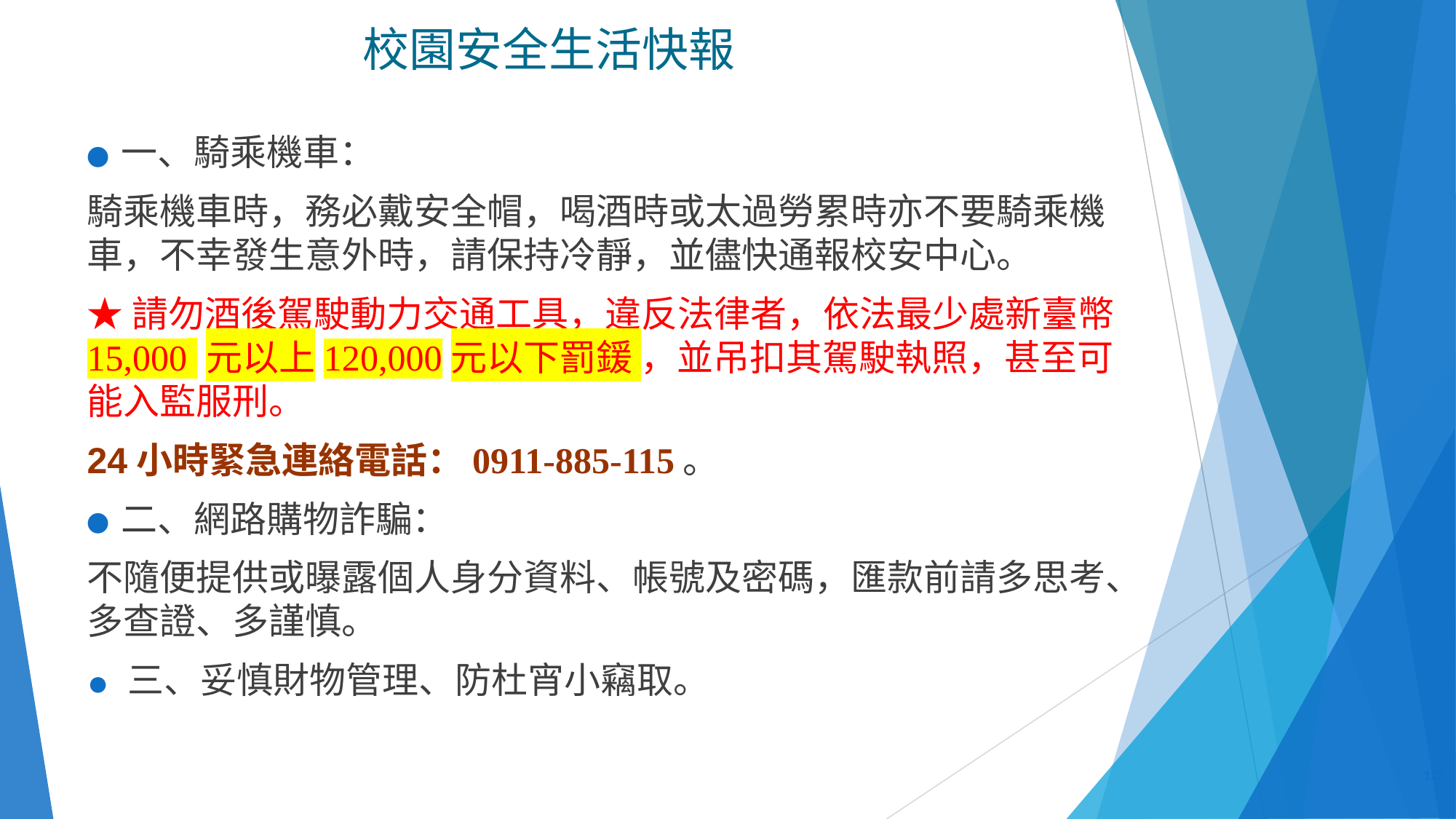

# 校園安全生活快報
一、騎乘機車：
騎乘機車時，務必戴安全帽，喝酒時或太過勞累時亦不要騎乘機車，不幸發生意外時，請保持冷靜，並儘快通報校安中心。
★請勿酒後駕駛動力交通工具，違反法律者，依法最少處新臺幣 15,000 元以上120,000元以下罰鍰 ，並吊扣其駕駛執照，甚至可能入監服刑。
24小時緊急連絡電話：0911-885-115。
二、網路購物詐騙：
不隨便提供或曝露個人身分資料、帳號及密碼，匯款前請多思考、多查證、多謹慎。
三、妥慎財物管理、防杜宵小竊取。
123